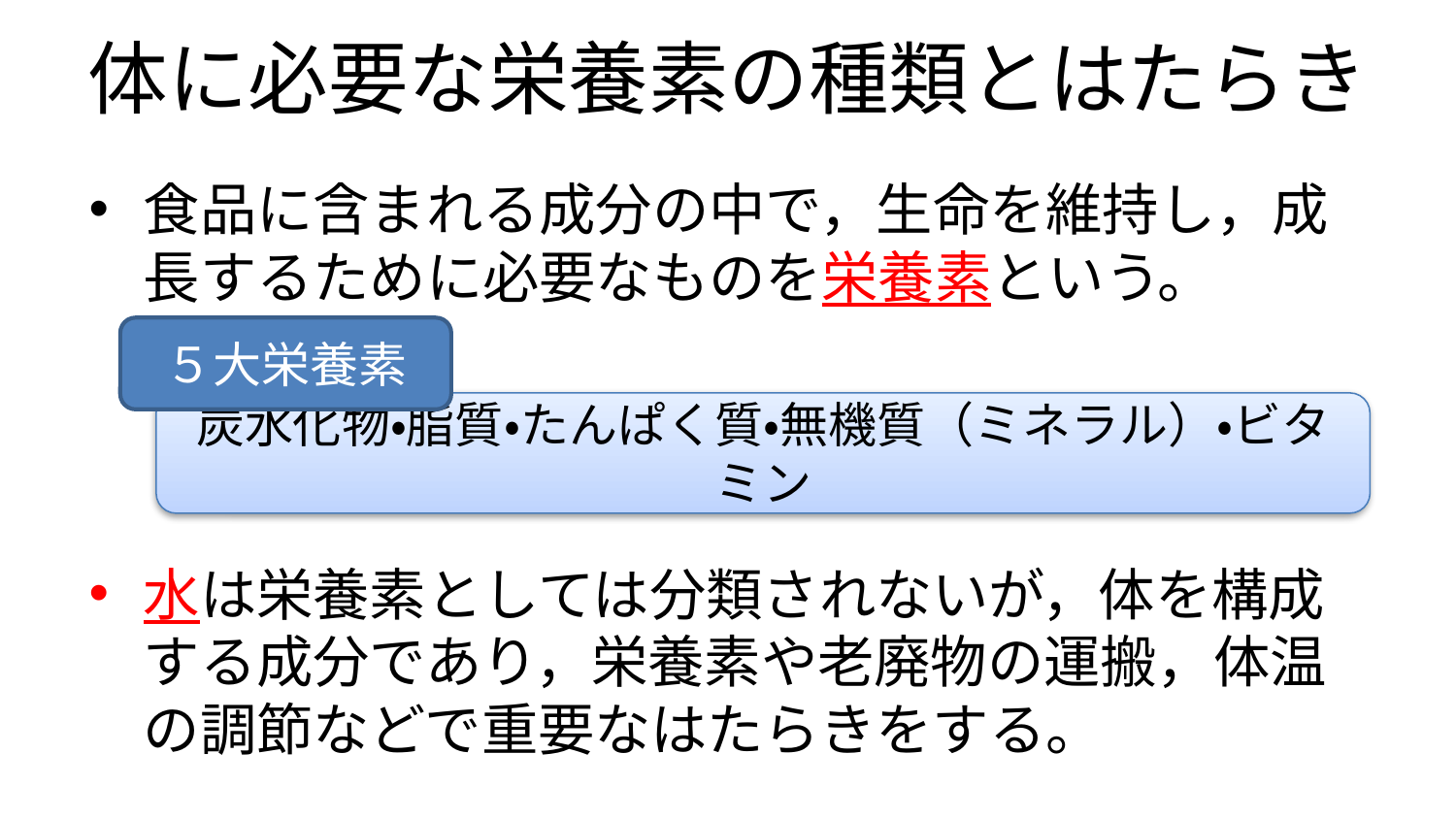

# 体に必要な栄養素の種類とはたらき
食品に含まれる成分の中で，生命を維持し，成長するために必要なものを栄養素という。

水は栄養素としては分類されないが，体を構成する成分であり，栄養素や老廃物の運搬，体温の調節などで重要なはたらきをする。

５大栄養素
炭水化物・脂質・たんぱく質・無機質（ミネラル）・ビタミン